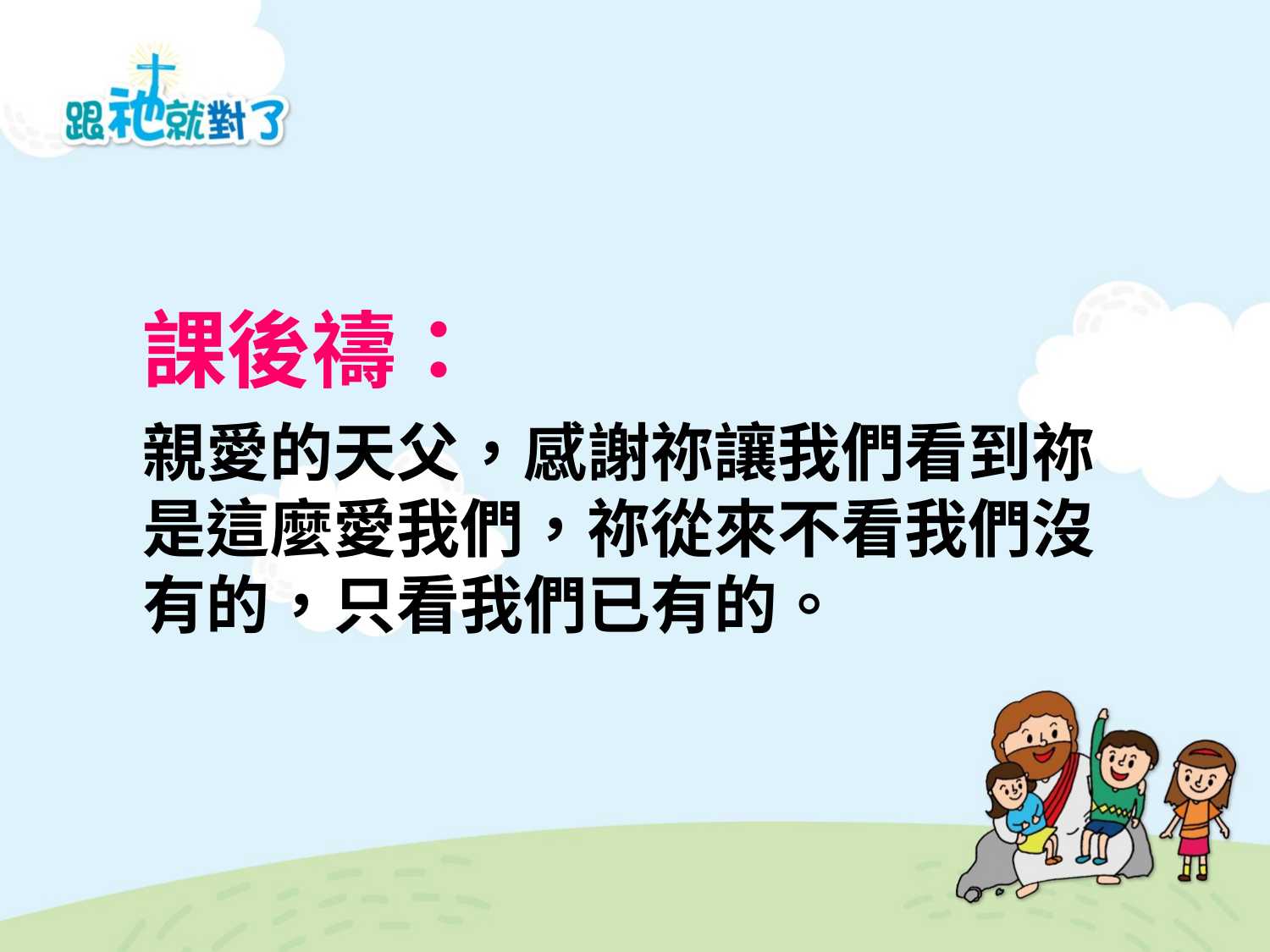

課後禱：
親愛的天父，感謝祢讓我們看到祢是這麼愛我們，祢從來不看我們沒有的，只看我們已有的。